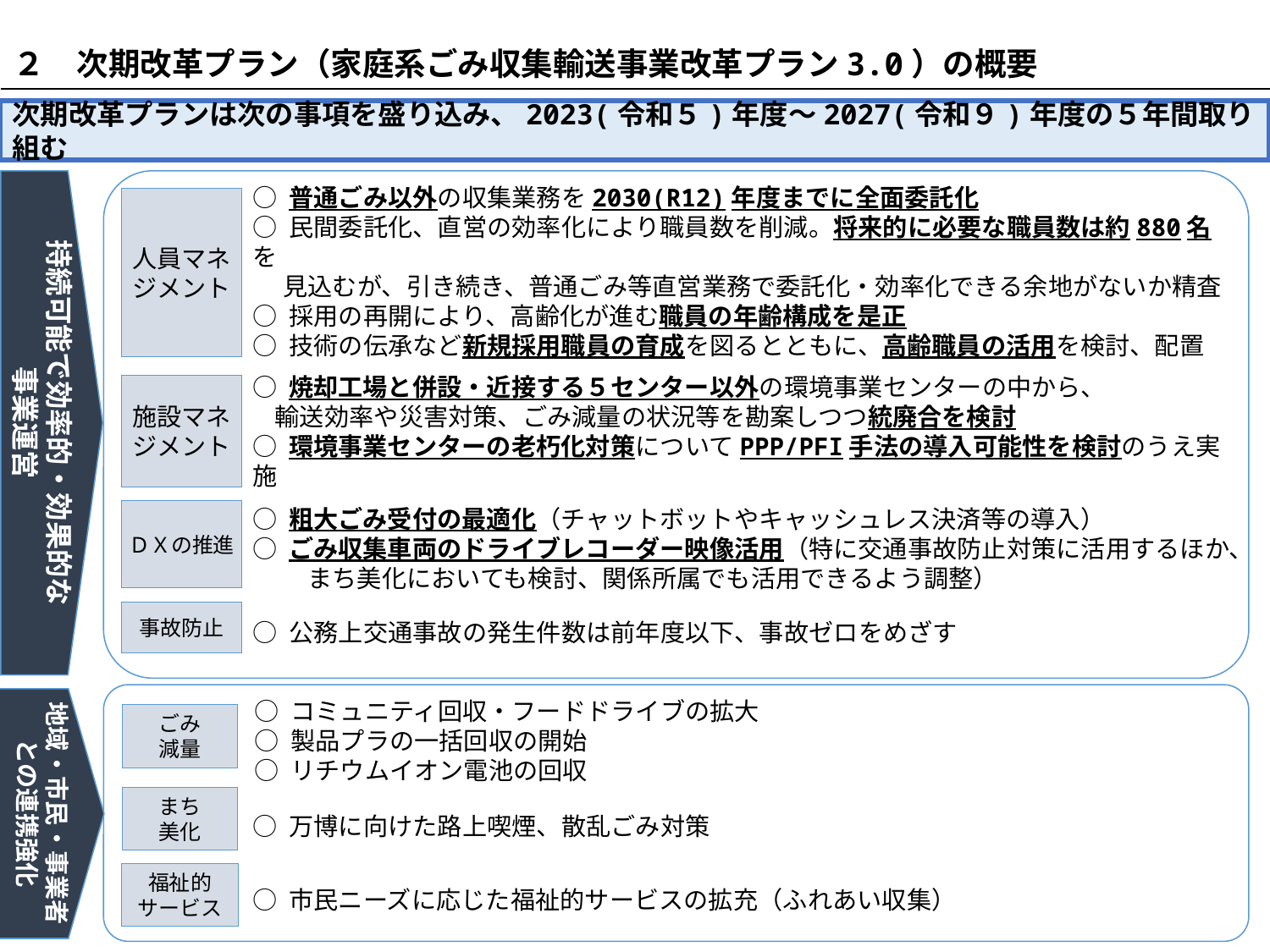

２　次期改革プラン（家庭系ごみ収集輸送事業改革プラン3.0）の概要
次期改革プランは次の事項を盛り込み、2023(令和５)年度～2027(令和９)年度の５年間取り組む
持続可能で効率的・効果的な
事業運営

○ 普通ごみ以外の収集業務を2030(R12)年度までに全面委託化
○ 民間委託化、直営の効率化により職員数を削減。将来的に必要な職員数は約880名を
　 見込むが、引き続き、普通ごみ等直営業務で委託化・効率化できる余地がないか精査
○ 採用の再開により、高齢化が進む職員の年齢構成を是正
○ 技術の伝承など新規採用職員の育成を図るとともに、高齢職員の活用を検討、配置

人員マネジメント

○ 焼却工場と併設・近接する５センター以外の環境事業センターの中から、
   輸送効率や災害対策、ごみ減量の状況等を勘案しつつ統廃合を検討
○ 環境事業センターの老朽化対策についてPPP/PFI手法の導入可能性を検討のうえ実施
施設マネジメント
ＤＸの推進
○ 粗大ごみ受付の最適化（チャットボットやキャッシュレス決済等の導入）
○ ごみ収集車両のドライブレコーダー映像活用（特に交通事故防止対策に活用するほか、
　　 まち美化においても検討、関係所属でも活用できるよう調整）

事故防止
○ 公務上交通事故の発生件数は前年度以下、事故ゼロをめざす

○ コミュニティ回収・フードドライブの拡大
○ 製品プラの一括回収の開始
○ リチウムイオン電池の回収
地域・市民・事業者
との連携強化
ごみ
減量
まち
美化
○ 万博に向けた路上喫煙、散乱ごみ対策
福祉的サービス
○ 市民ニーズに応じた福祉的サービスの拡充（ふれあい収集）